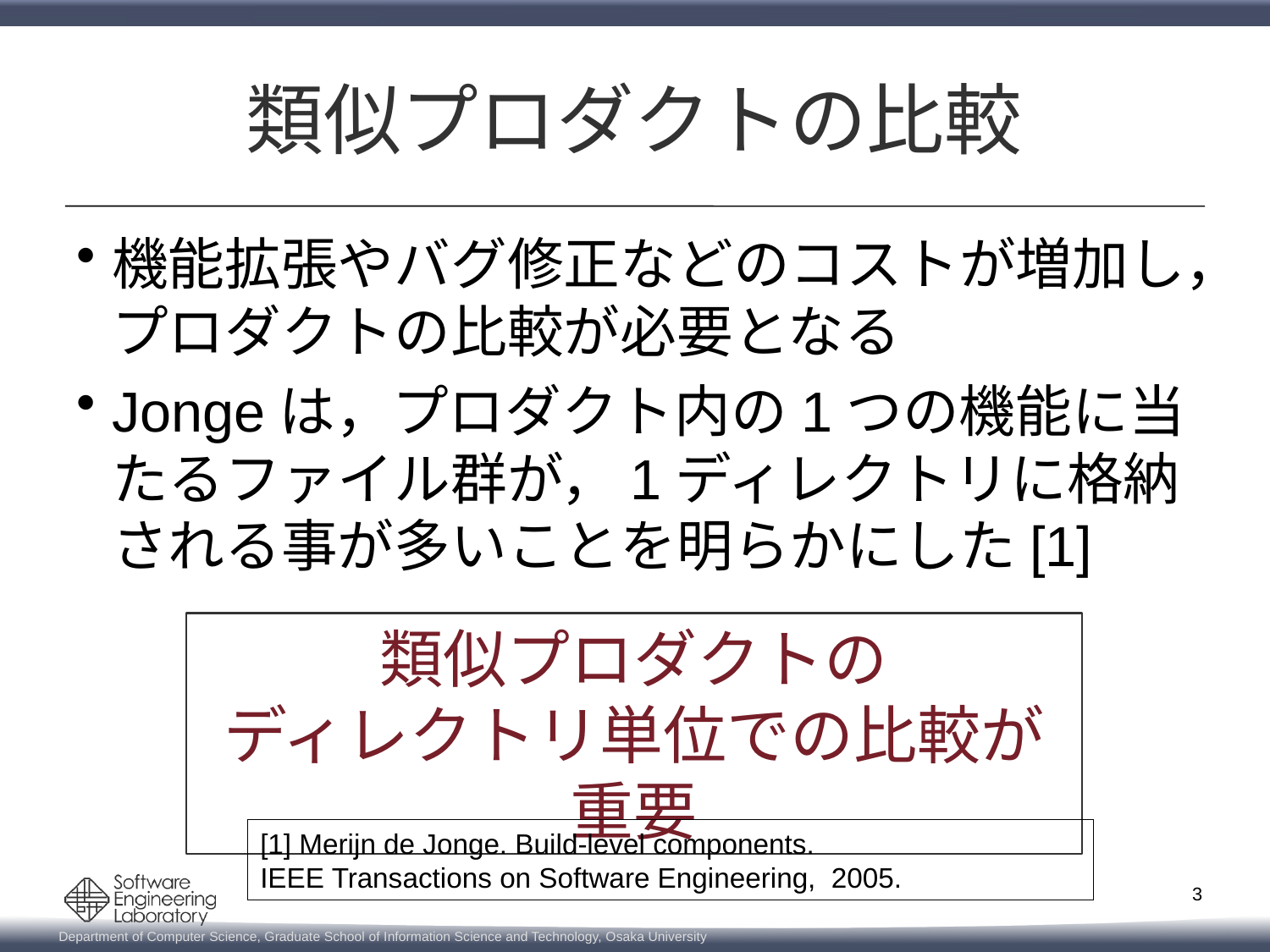

# 類似プロダクトの比較
機能拡張やバグ修正などのコストが増加し，プロダクトの比較が必要となる
Jongeは，プロダクト内の1つの機能に当たるファイル群が，1ディレクトリに格納される事が多いことを明らかにした[1]

類似プロダクトの
ディレクトリ単位での比較が重要
[1] Merijn de Jonge. Build-level components.
IEEE Transactions on Software Engineering,  2005.
3